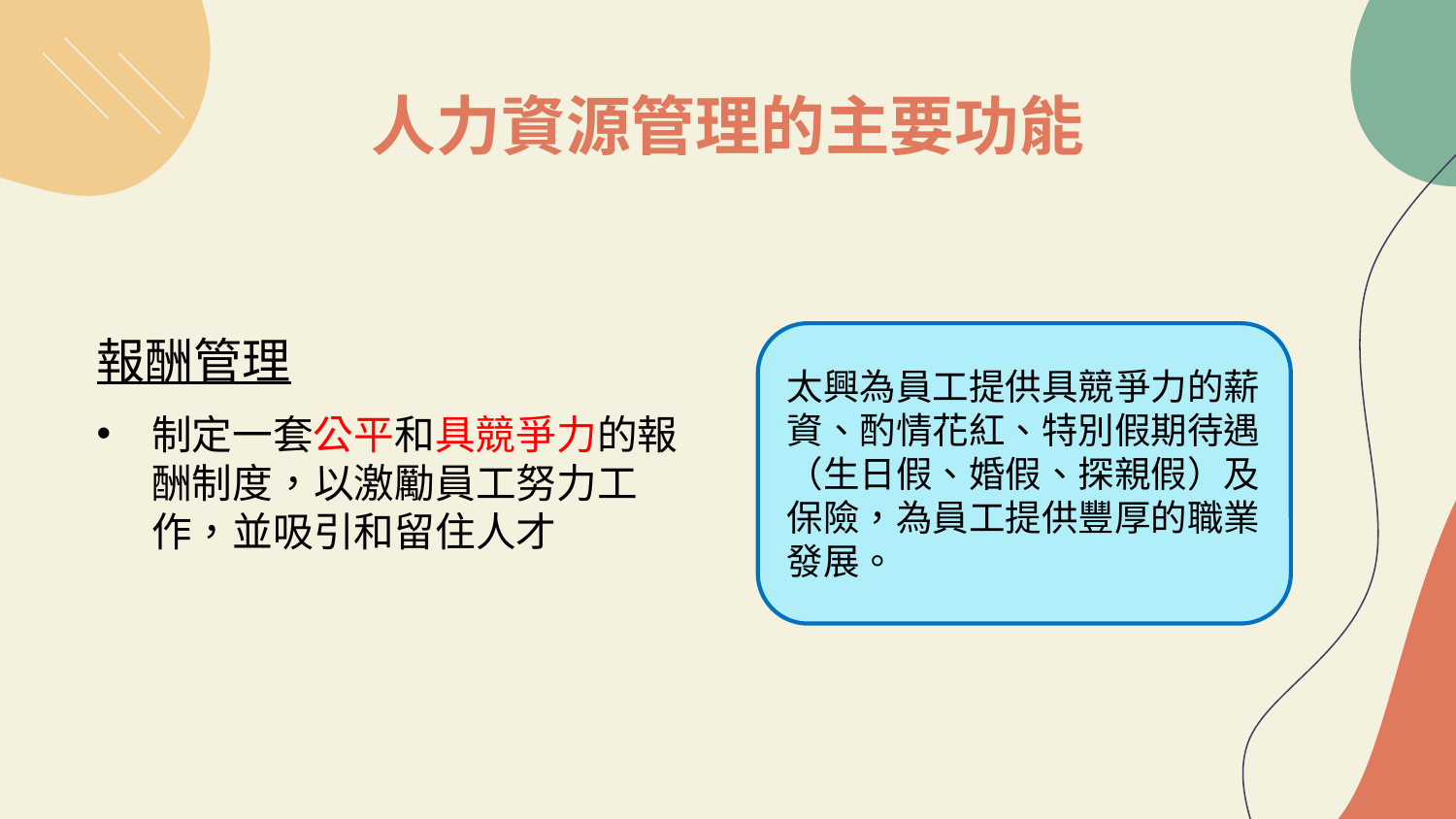

# 人力資源管理的主要功能
報酬管理
制定一套公平和具競爭力的報酬制度，以激勵員工努力工作，並吸引和留住人才
太興為員工提供具競爭力的薪資、酌情花紅、特別假期待遇（生日假、婚假、探親假）及保險，為員工提供豐厚的職業發展。